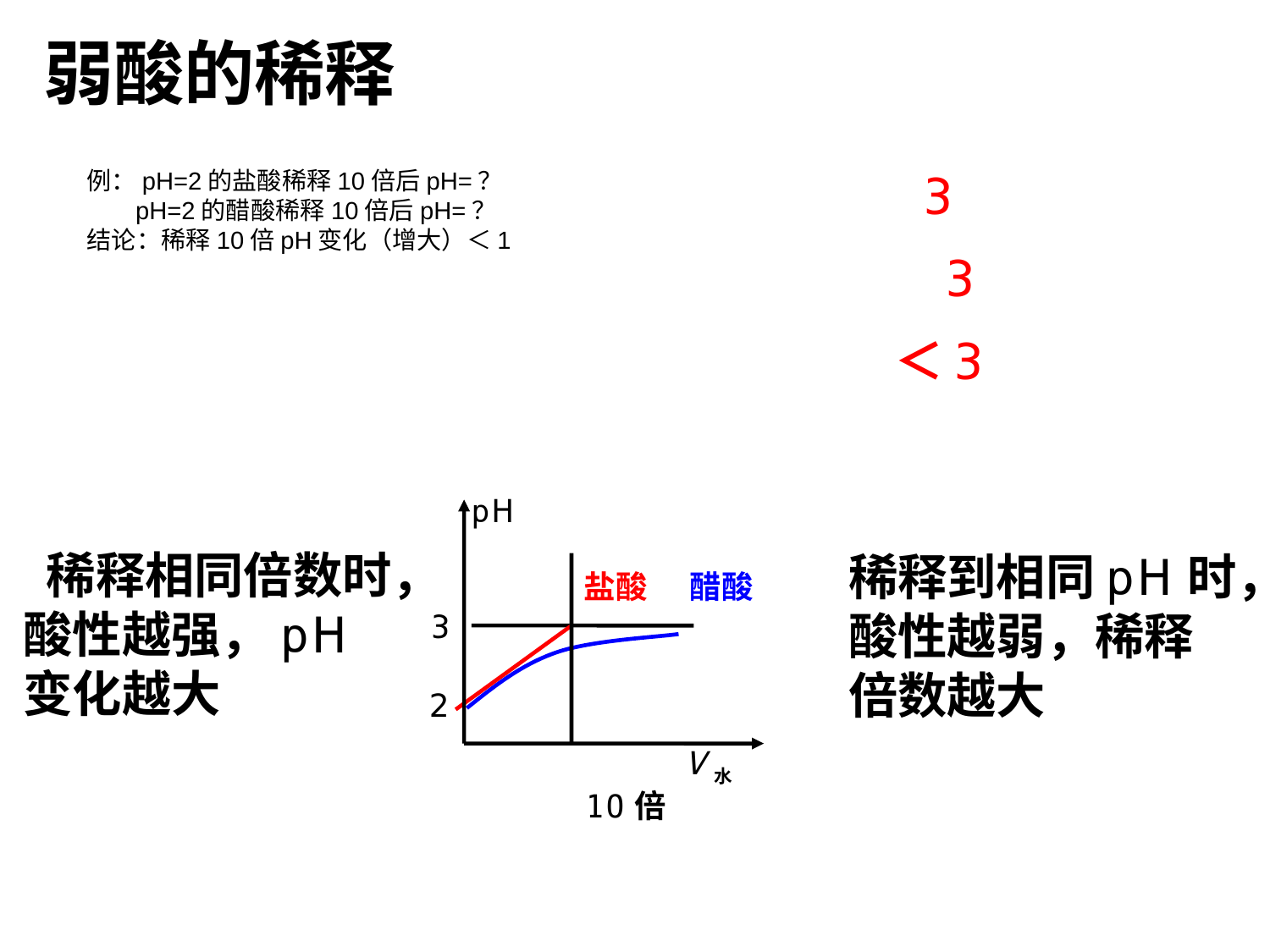

弱酸的稀释
3
例：pH=2的盐酸稀释10倍后pH=？
       pH=2的醋酸稀释10倍后pH=？
结论：稀释10倍pH变化（增大）＜1

3
＜3
pH

3
2
V水

 稀释相同倍数时，酸性越强，pH变化越大
稀释到相同pH时，酸性越弱，稀释倍数越大

盐酸
醋酸

10倍